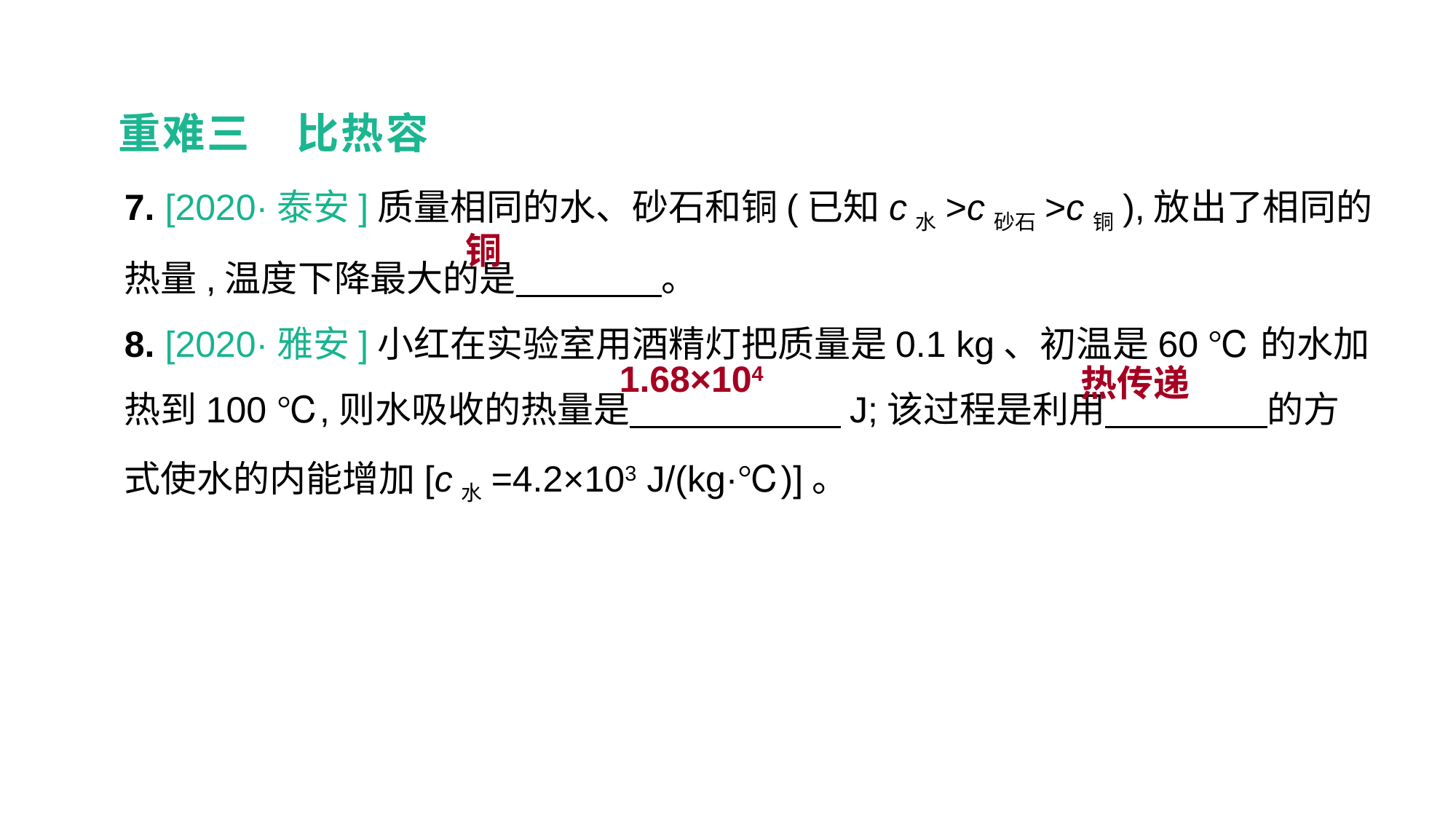

重难三　比热容
7. [2020·泰安]质量相同的水、砂石和铜(已知c水>c砂石>c铜),放出了相同的热量,温度下降最大的是　　　　。
8. [2020·雅安]小红在实验室用酒精灯把质量是0.1 kg、初温是60 ℃的水加热到100 ℃,则水吸收的热量是　        　　　J;该过程是利用　  　　　的方式使水的内能增加[c水=4.2×103 J/(kg·℃)]。
铜
1.68×104
热传递